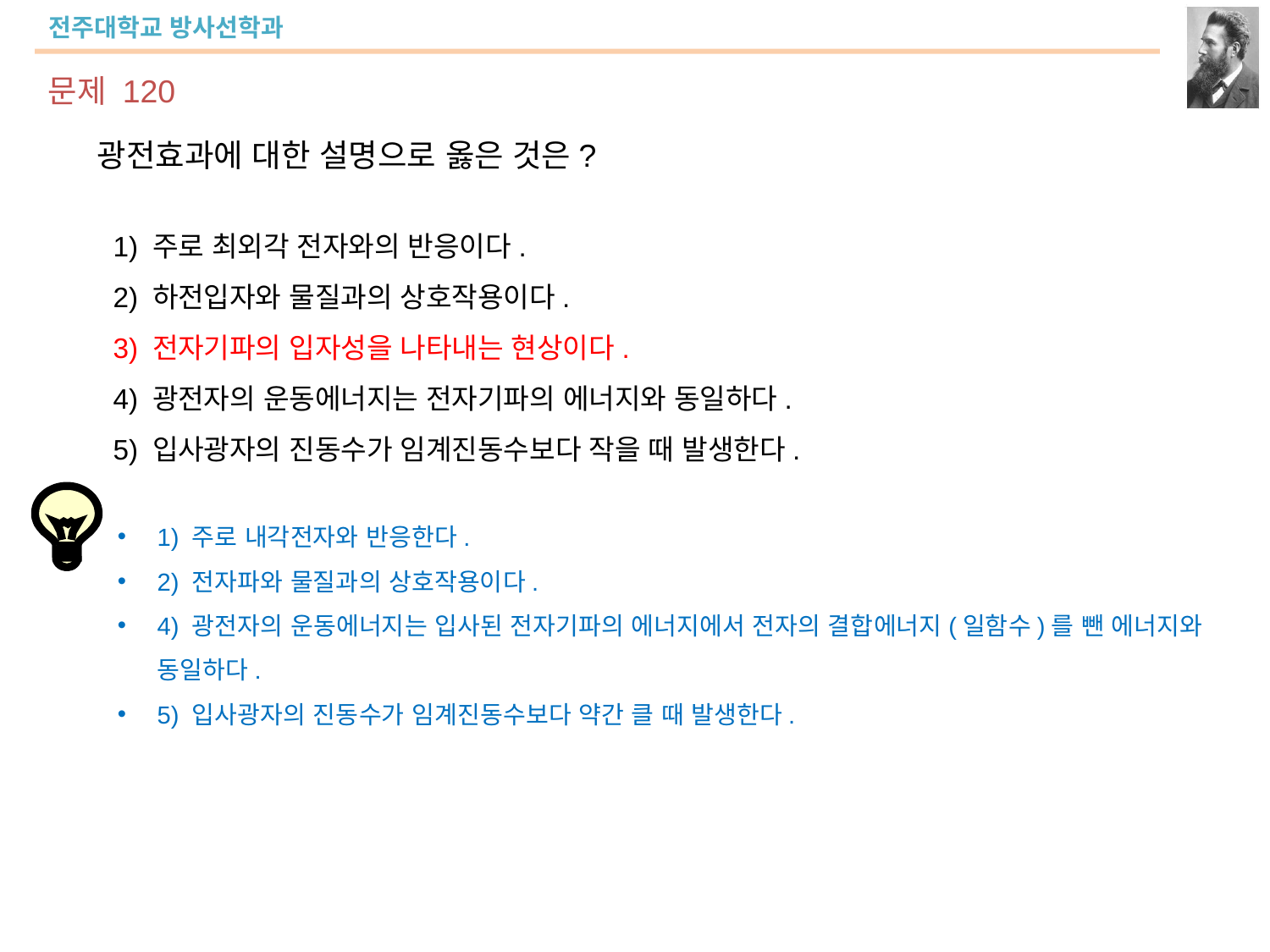

문제 120
광전효과에 대한 설명으로 옳은 것은?

  1) 주로 최외각 전자와의 반응이다.
  2) 하전입자와 물질과의 상호작용이다.
  3) 전자기파의 입자성을 나타내는 현상이다.
  4) 광전자의 운동에너지는 전자기파의 에너지와 동일하다.
  5) 입사광자의 진동수가 임계진동수보다 작을 때 발생한다.

1) 주로 내각전자와 반응한다.
2) 전자파와 물질과의 상호작용이다.
4) 광전자의 운동에너지는 입사된 전자기파의 에너지에서 전자의 결합에너지(일함수)를 뺀 에너지와 동일하다.
5) 입사광자의 진동수가 임계진동수보다 약간 클 때 발생한다.